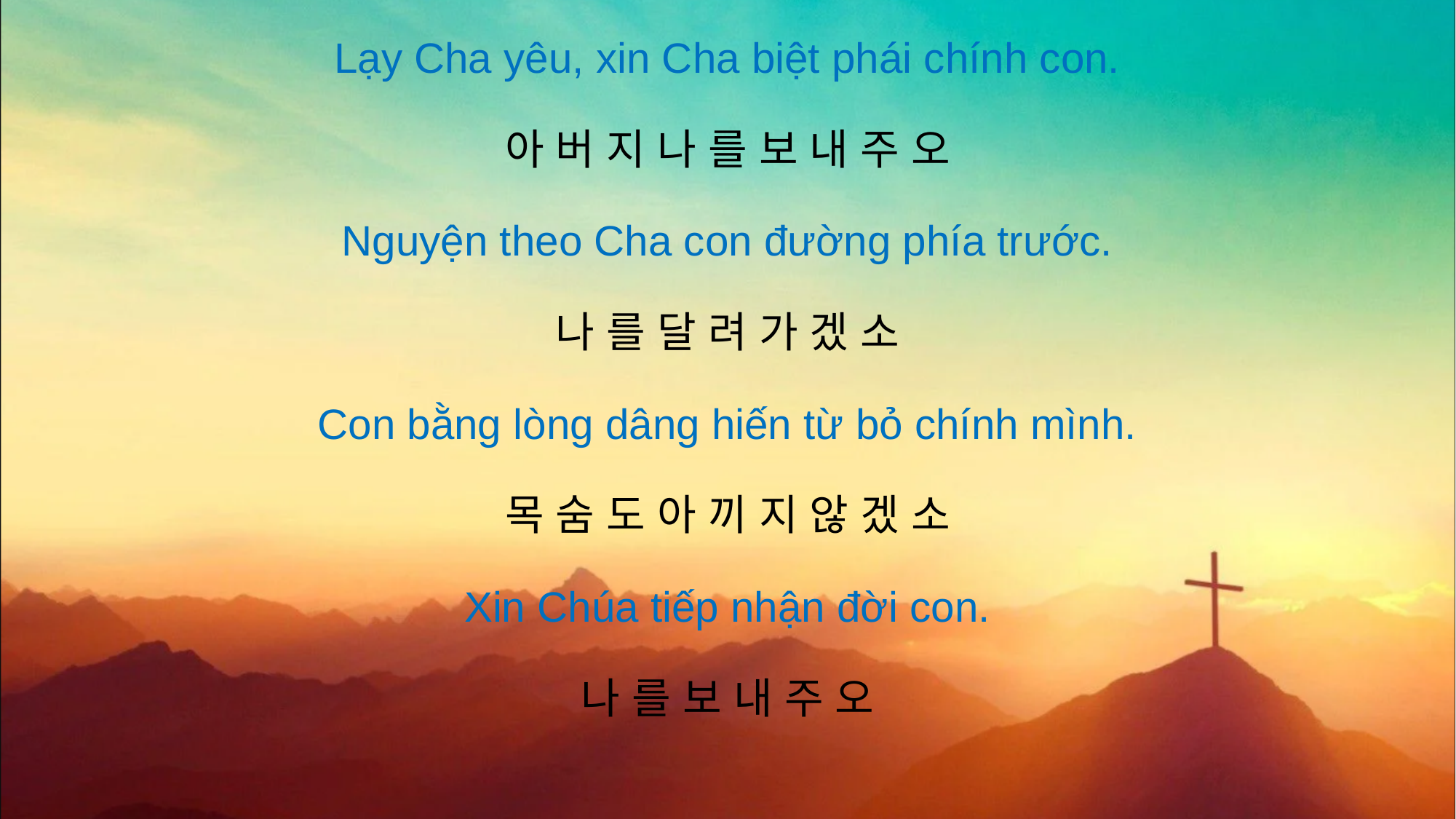

Lạy Cha yêu, xin Cha biệt phái chính con.
아 버 지 나 를 보 내 주 오
Nguyện theo Cha con đường phía trước.
나 를 달 려 가 겠 소
Con bằng lòng dâng hiến từ bỏ chính mình.
목 숨 도 아 끼 지 않 겠 소
Xin Chúa tiếp nhận đời con.
나 를 보 내 주 오